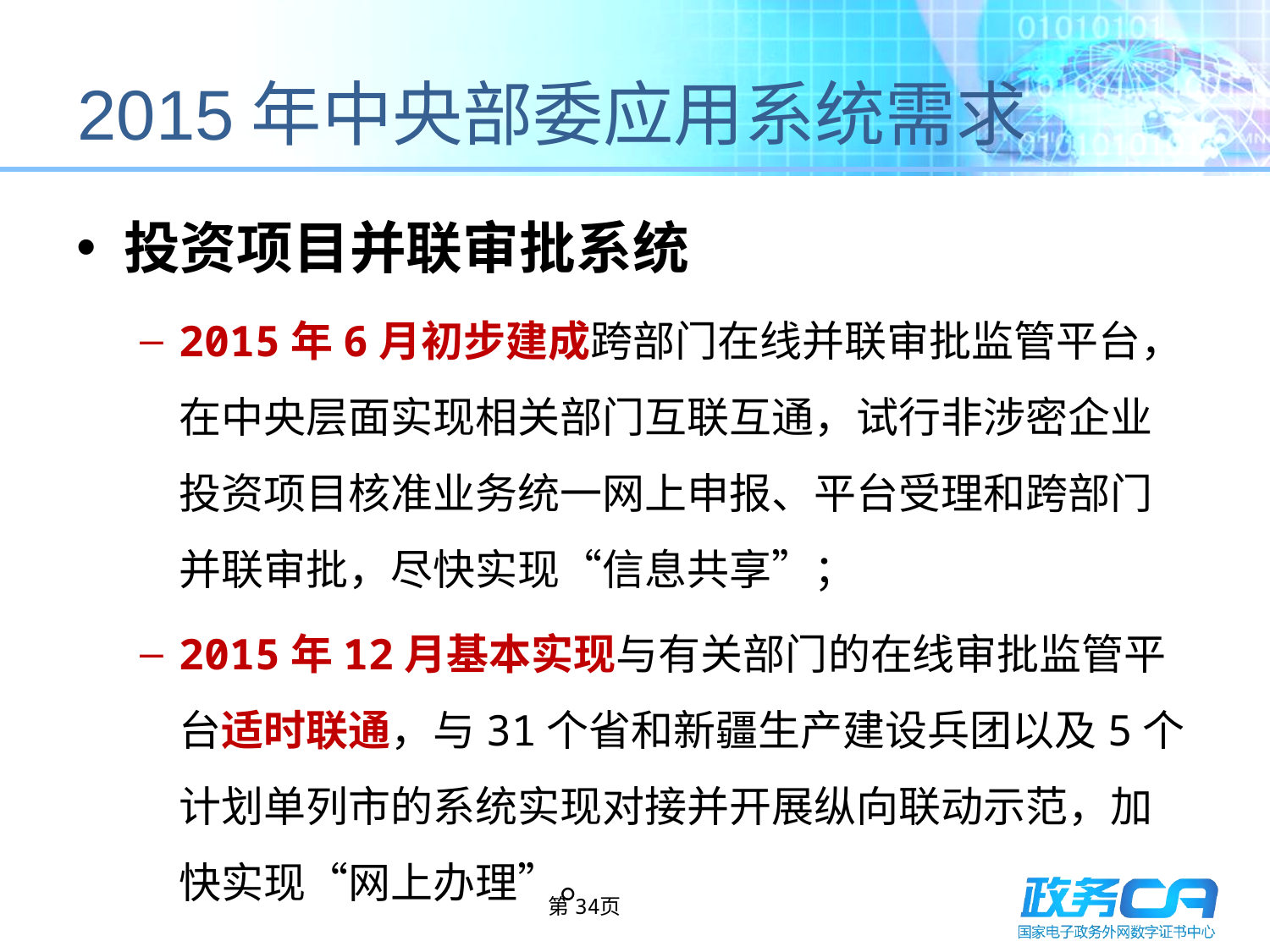

# 2015年中央部委应用系统需求
投资项目并联审批系统
2015年6月初步建成跨部门在线并联审批监管平台，在中央层面实现相关部门互联互通，试行非涉密企业投资项目核准业务统一网上申报、平台受理和跨部门并联审批，尽快实现“信息共享”；
2015年12月基本实现与有关部门的在线审批监管平台适时联通，与31个省和新疆生产建设兵团以及5个计划单列市的系统实现对接并开展纵向联动示范，加快实现“网上办理”。
第34页